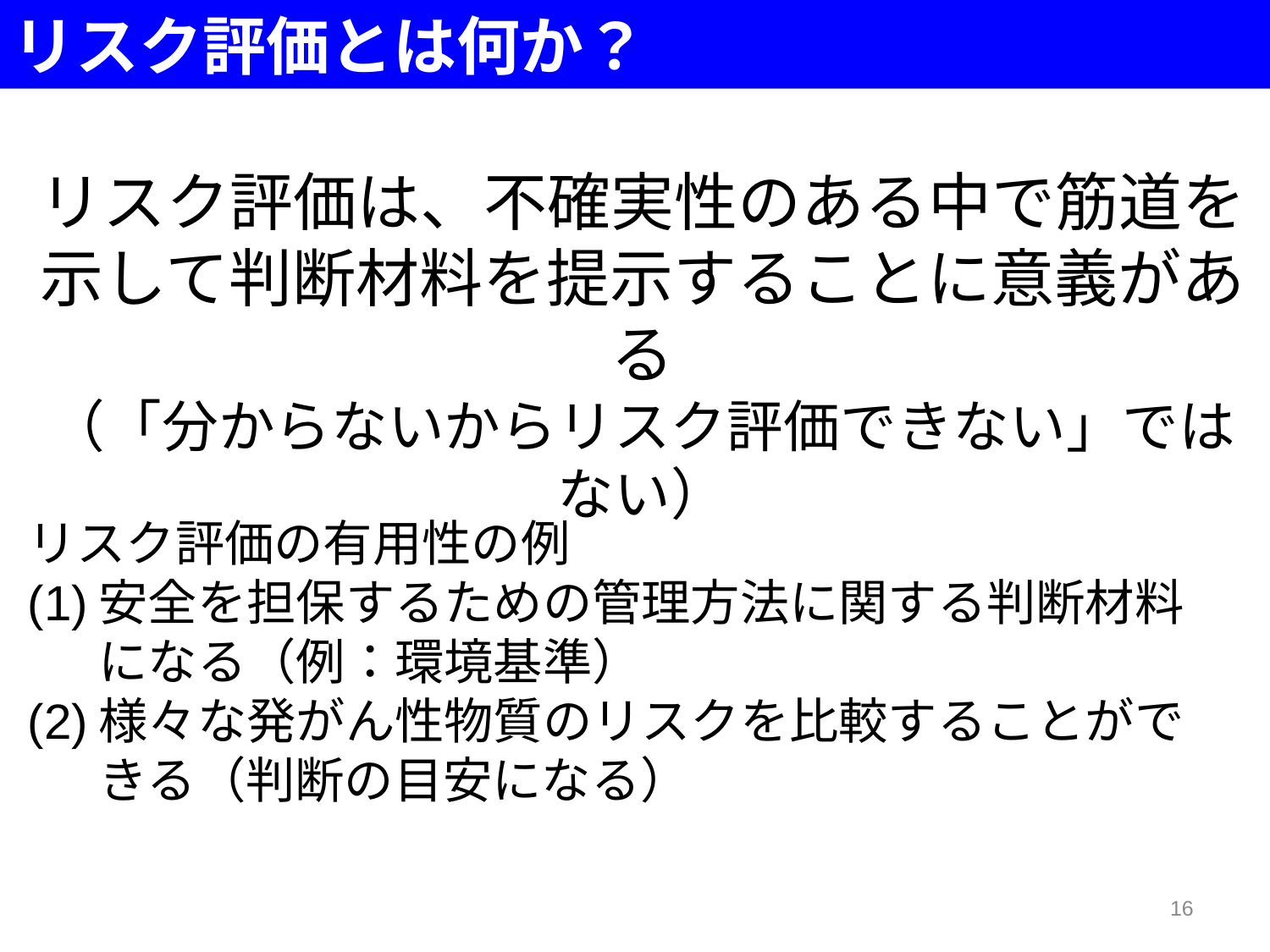

リスク評価とは何か？
リスク評価は、不確実性のある中で筋道を示して判断材料を提示することに意義がある
（「分からないからリスク評価できない」ではない）
リスク評価の有用性の例
安全を担保するための管理方法に関する判断材料になる（例：環境基準）
様々な発がん性物質のリスクを比較することができる（判断の目安になる）
16